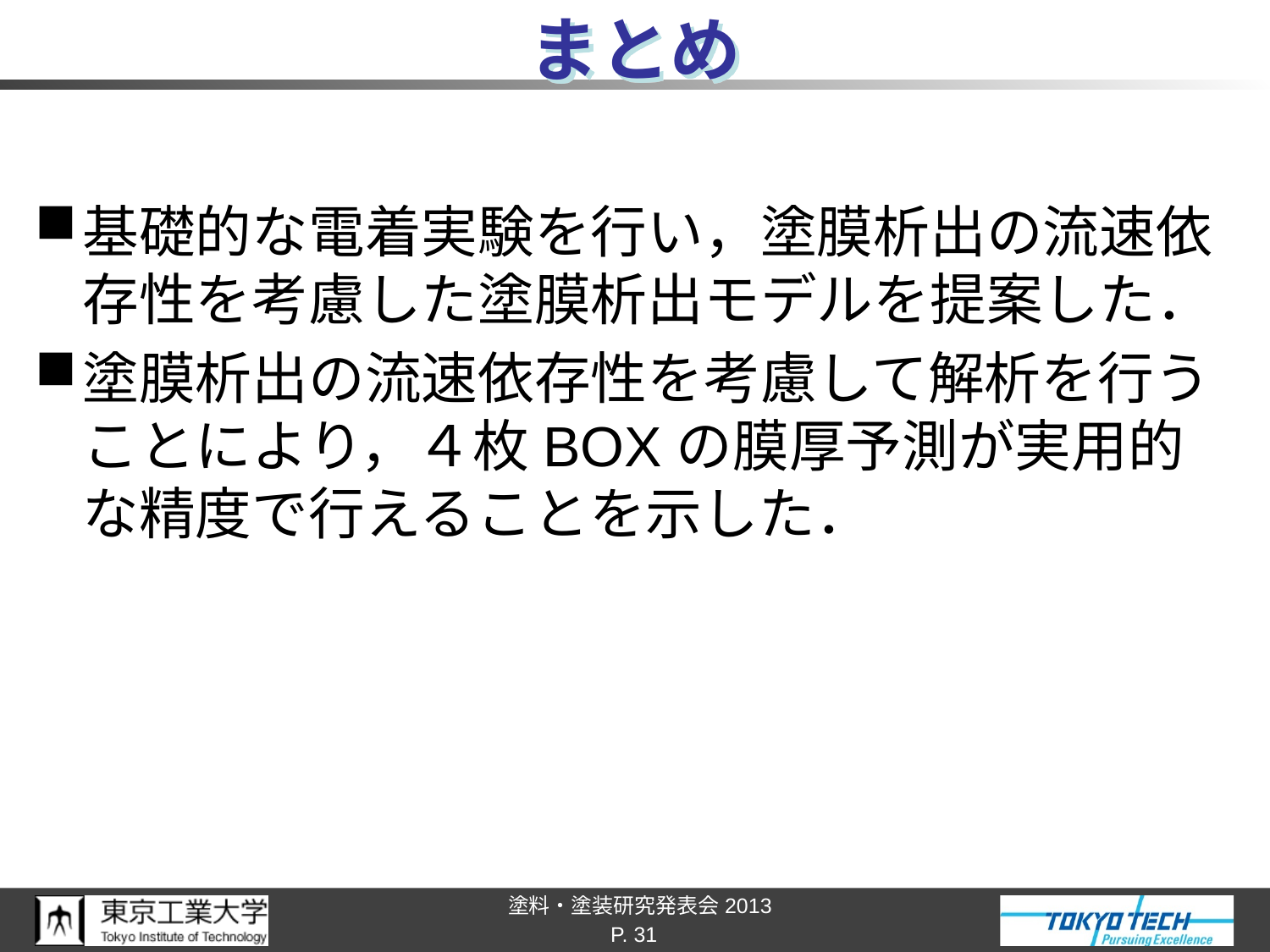

# まとめ
基礎的な電着実験を行い，塗膜析出の流速依存性を考慮した塗膜析出モデルを提案した．
塗膜析出の流速依存性を考慮して解析を行うことにより，４枚BOXの膜厚予測が実用的な精度で行えることを示した．
P. 31